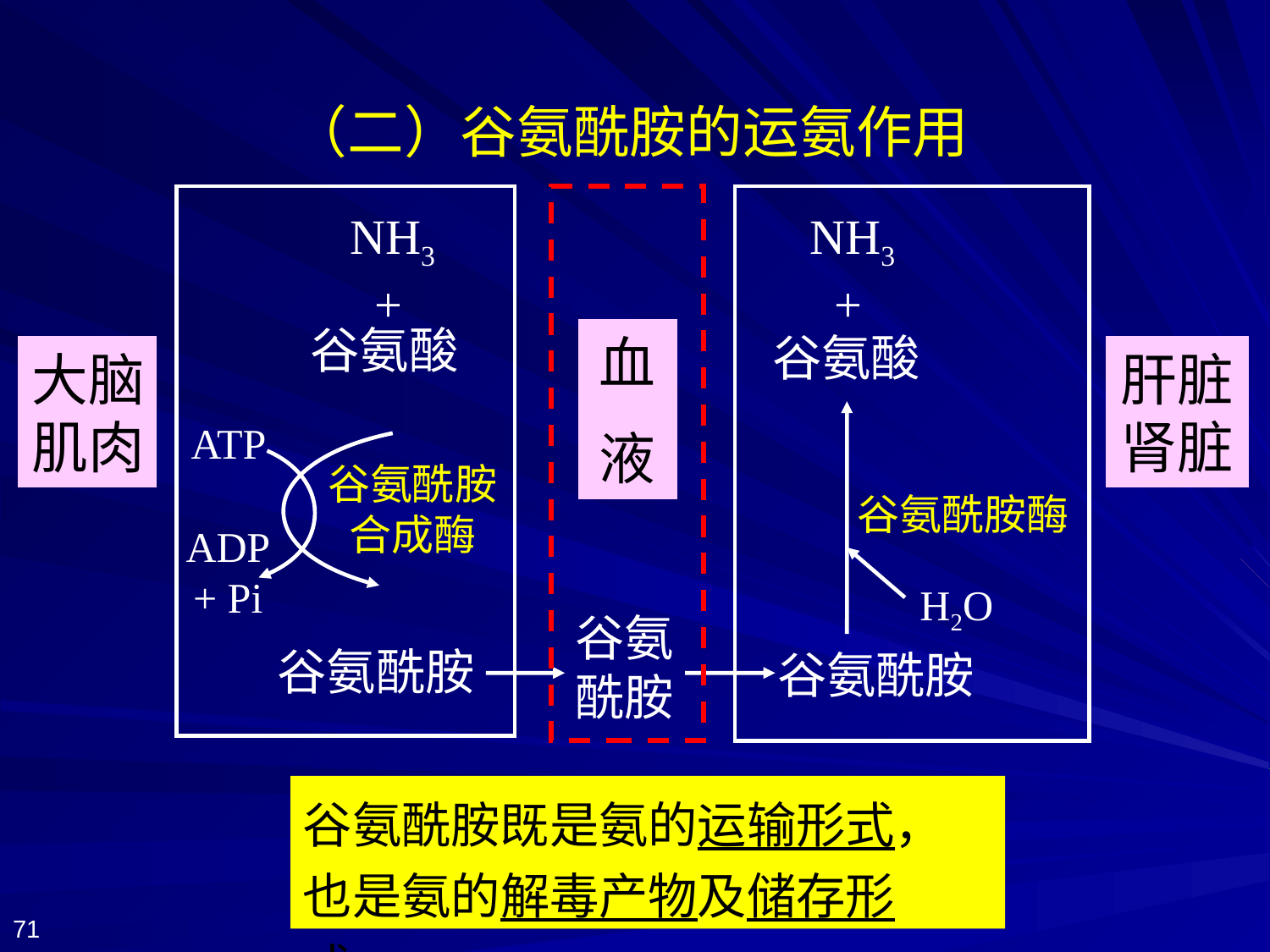

（二）谷氨酰胺的运氨作用

NH3
  +
谷氨酸
NH3
  +
谷氨酸
谷氨酰胺酶

H2O
血
液
大脑肌肉
肝脏肾脏

谷氨酰胺合成酶
ADP+ Pi
谷氨酰胺
ATP
谷氨酰胺
谷氨酰胺

谷氨酰胺既是氨的运输形式，也是氨的解毒产物及储存形式。
71